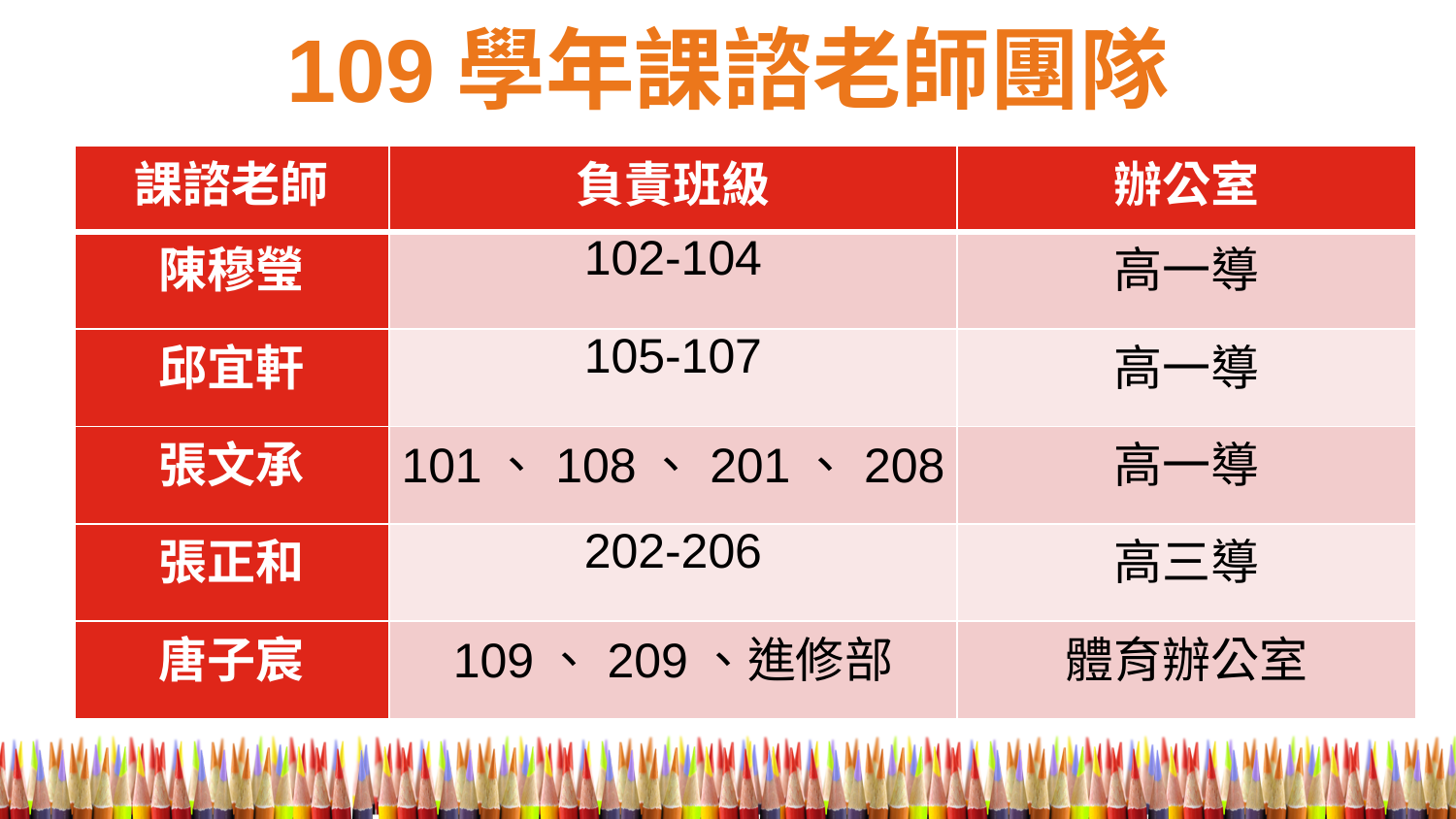

109學年課諮老師團隊

| 課諮老師 | 負責班級 | 辦公室 |
| --- | --- | --- |
| 陳穆瑩 | 102-104 | 高一導 |
| 邱宜軒 | 105-107 | 高一導 |
| 張文承 | 101、108、201、208 | 高一導 |
| 張正和 | 202-206 | 高三導 |
| 唐子宸 | 109、209、進修部 | 體育辦公室 |